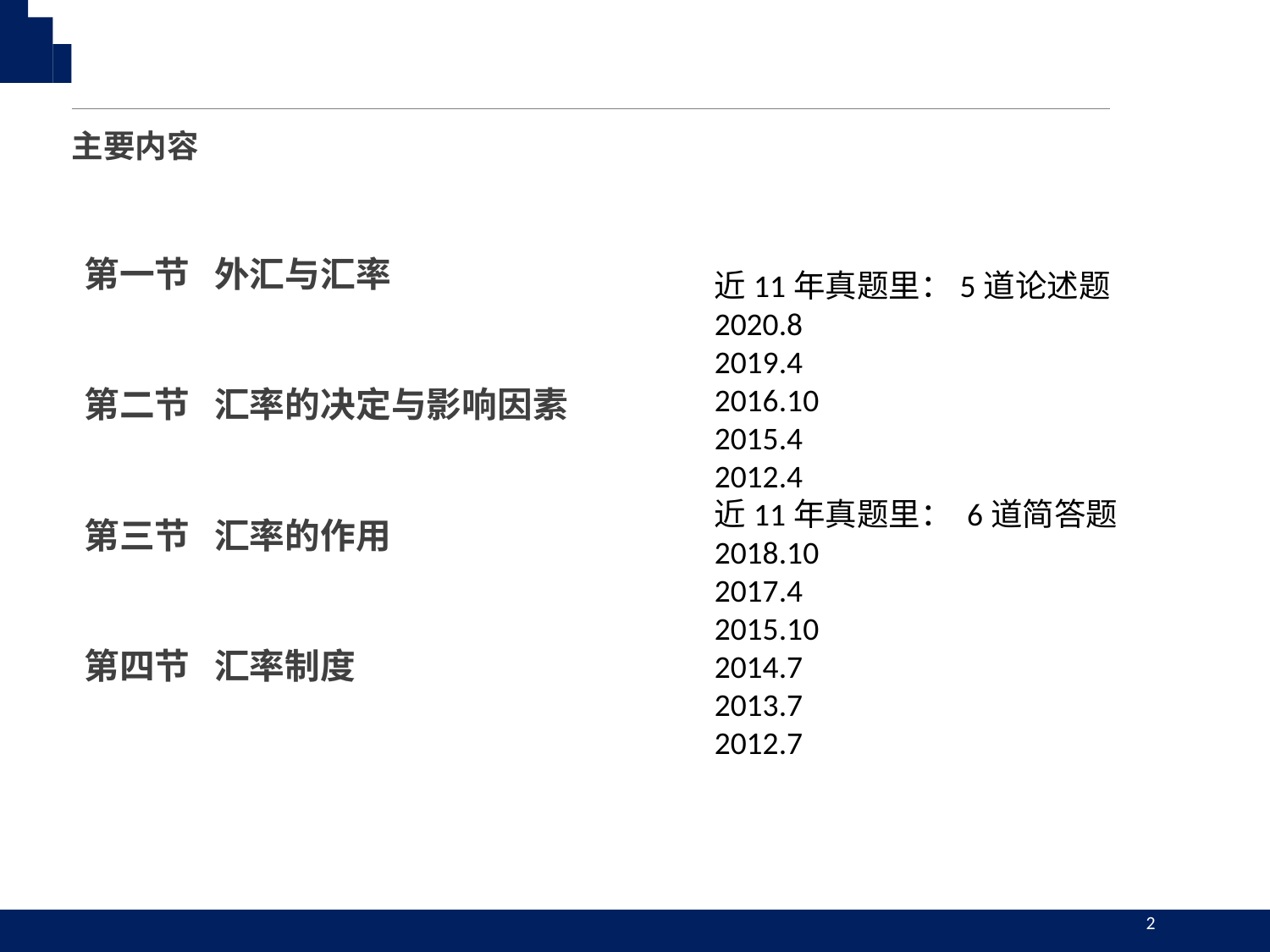

主要内容
第一节   外汇与汇率
第二节   汇率的决定与影响因素
第三节   汇率的作用
第四节   汇率制度
近11年真题里：5道论述题
2020.8
2019.4
2016.10
2015.4
2012.4
近11年真题里： 6道简答题
2018.10
2017.4
2015.10
2014.7
2013.7
2012.7
2